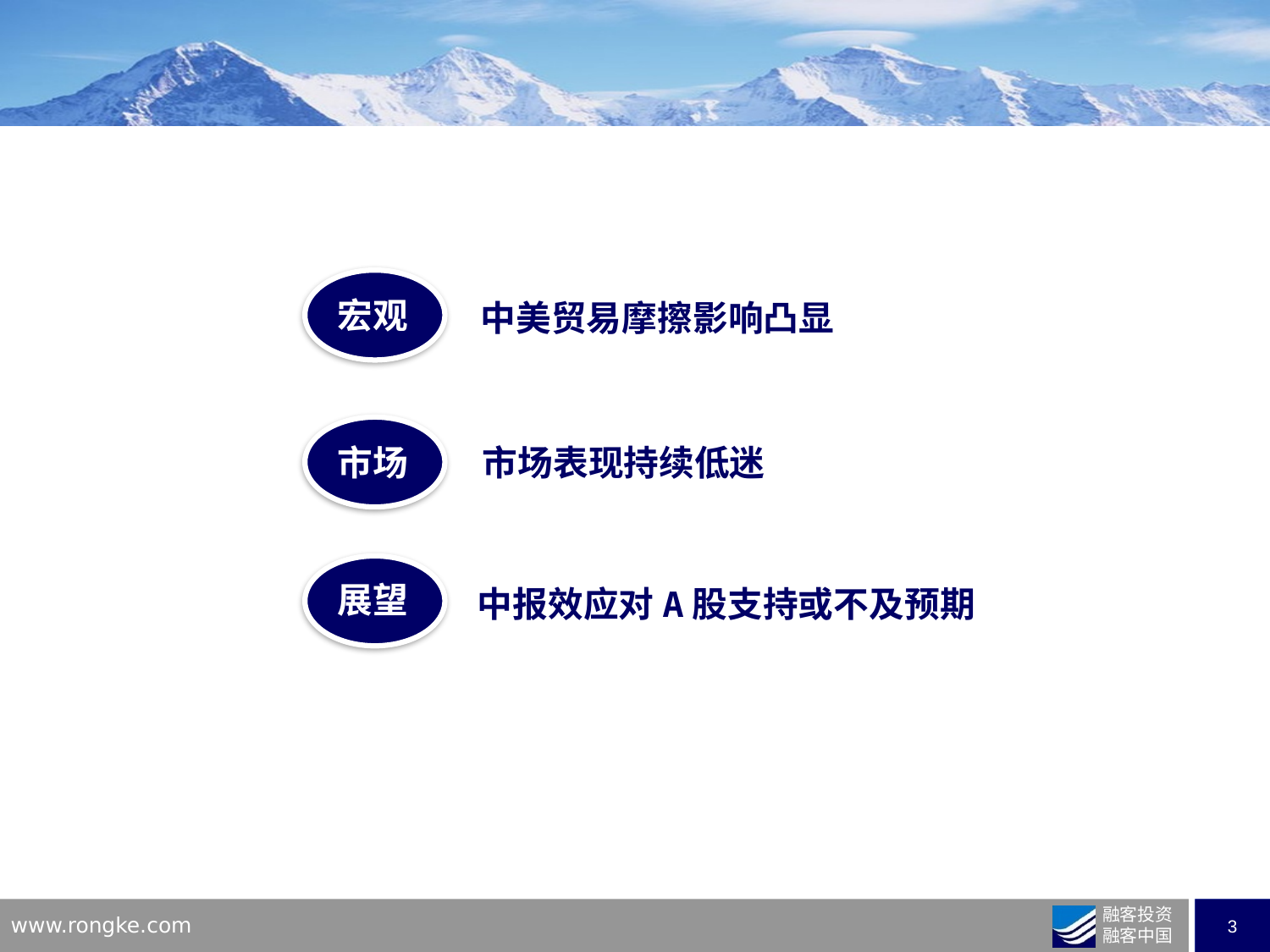

宏观
中美贸易摩擦影响凸显

市场
市场表现持续低迷

展望
中报效应对A股支持或不及预期
业务